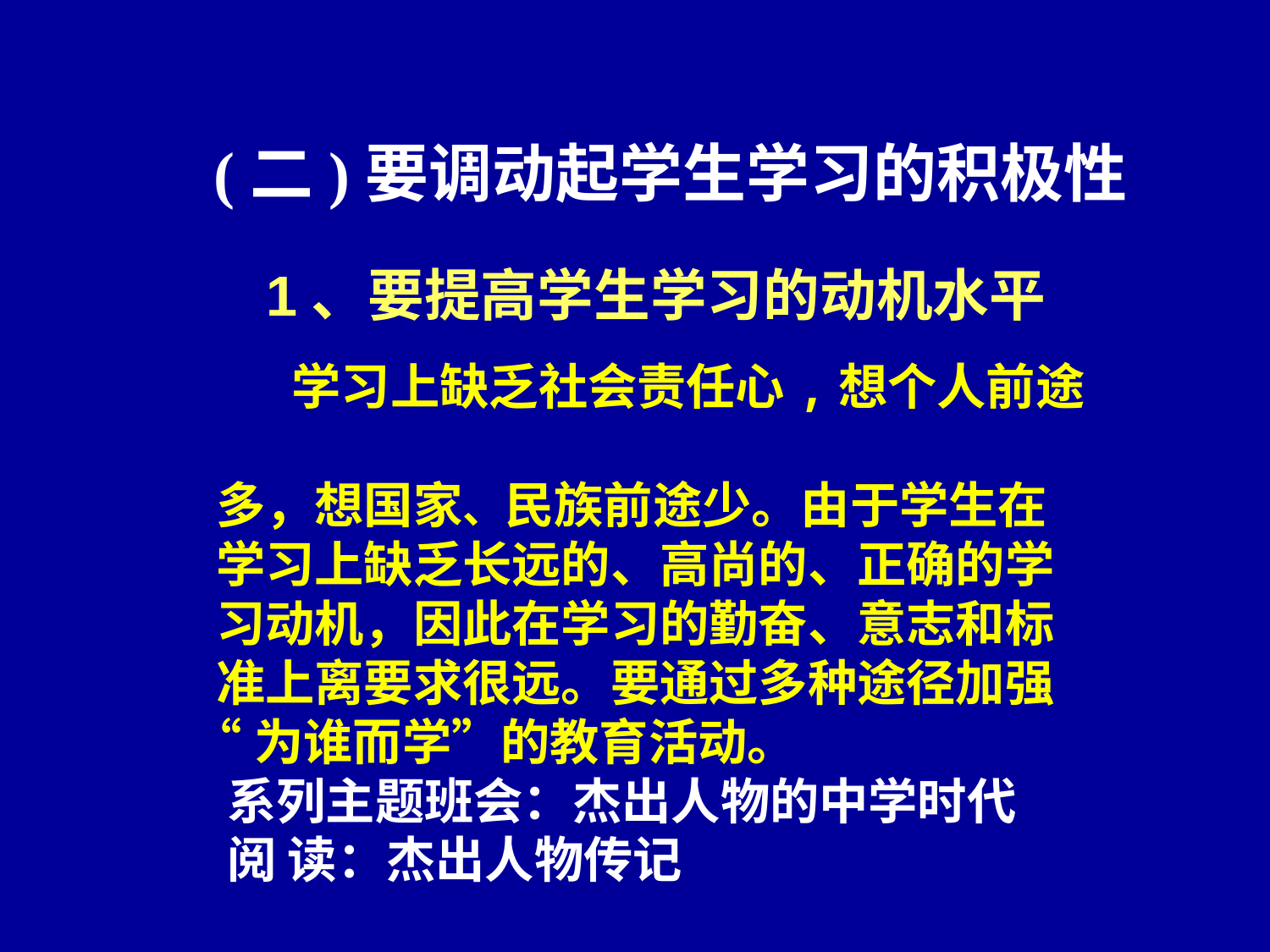

(二)要调动起学生学习的积极性
1、要提高学生学习的动机水平
          学习上缺乏社会责任心,想个人前途
  多，想国家、民族前途少。由于学生在
  学习上缺乏长远的、高尚的、正确的学
  习动机，因此在学习的勤奋、意志和标
  准上离要求很远。要通过多种途径加强
 “为谁而学”的教育活动。
   系列主题班会：杰出人物的中学时代
   阅 读：杰出人物传记